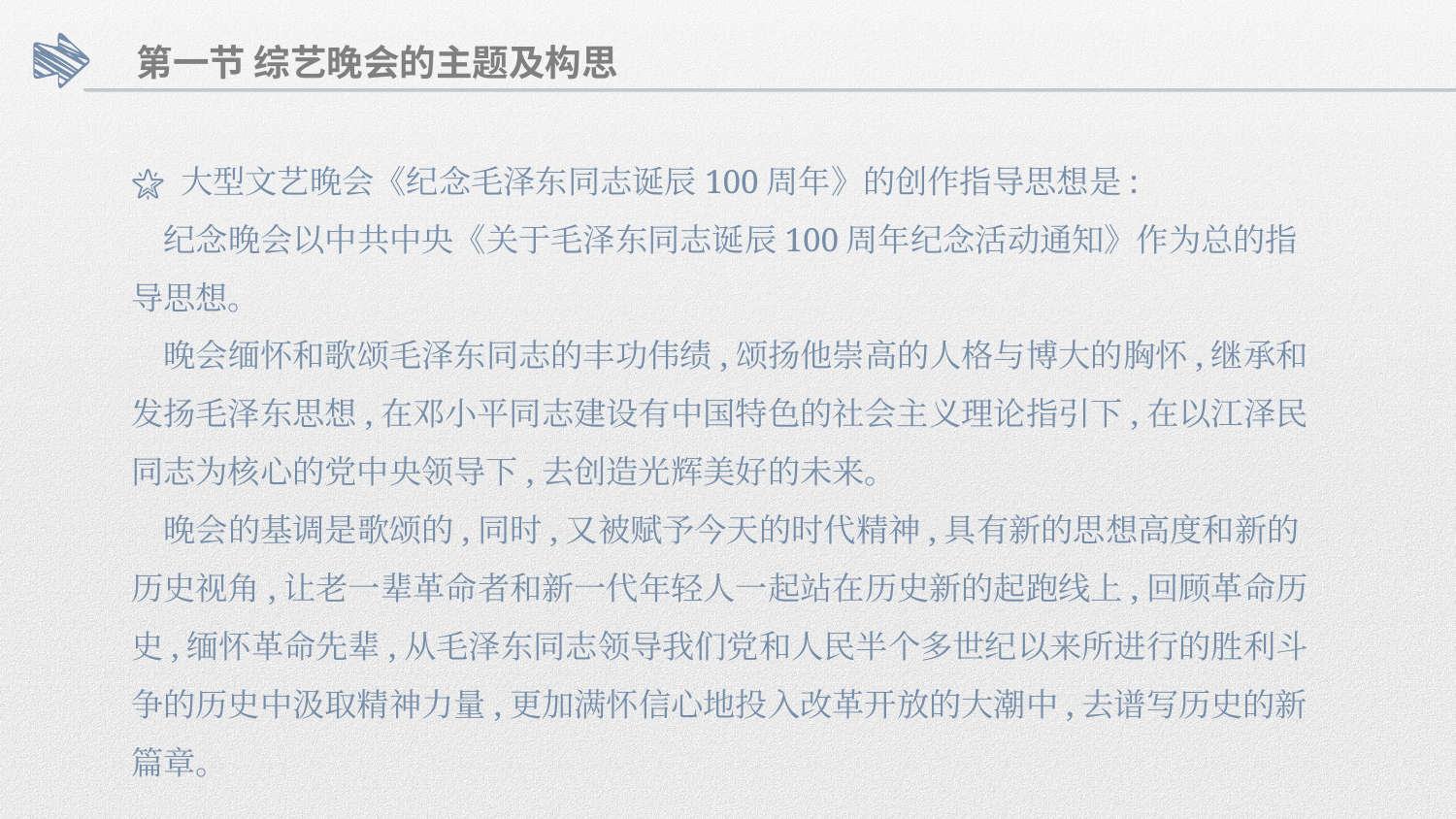

第一节 综艺晚会的主题及构思
🌟 大型文艺晚会《纪念毛泽东同志诞辰100周年》的创作指导思想是:
   纪念晚会以中共中央《关于毛泽东同志诞辰100周年纪念活动通知》作为总的指导思想。
   晚会缅怀和歌颂毛泽东同志的丰功伟绩,颂扬他崇高的人格与博大的胸怀,继承和发扬毛泽东思想,在邓小平同志建设有中国特色的社会主义理论指引下,在以江泽民同志为核心的党中央领导下,去创造光辉美好的未来。
   晚会的基调是歌颂的,同时,又被赋予今天的时代精神,具有新的思想高度和新的历史视角,让老一辈革命者和新一代年轻人一起站在历史新的起跑线上,回顾革命历史,缅怀革命先辈,从毛泽东同志领导我们党和人民半个多世纪以来所进行的胜利斗争的历史中汲取精神力量,更加满怀信心地投入改革开放的大潮中,去谱写历史的新篇章。